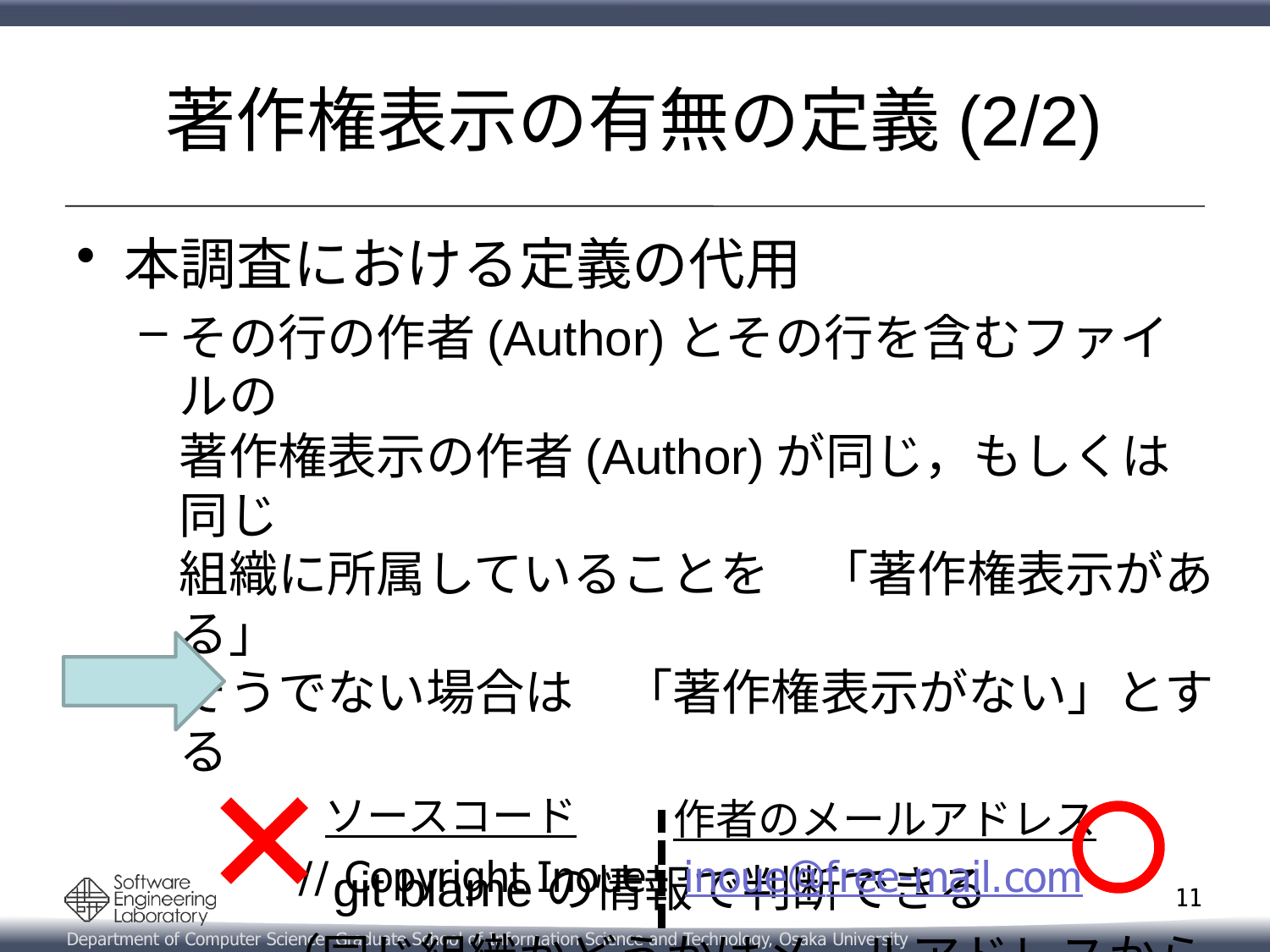

# 著作権表示の有無の定義(2/2)
本調査における定義の代用
その行の作者(Author)とその行を含むファイルの
著作権表示の作者(Author)が同じ，もしくは同じ
組織に所属していることを　「著作権表示がある」
そうでない場合は　「著作権表示がない」とする

　　　　git blameの情報で判断できる
　　　（同じ組織かどうかはメールアドレスから判断）

ソースコード
作者のメールアドレス

// Copyright Inoue   inoue@free-mail.com
11